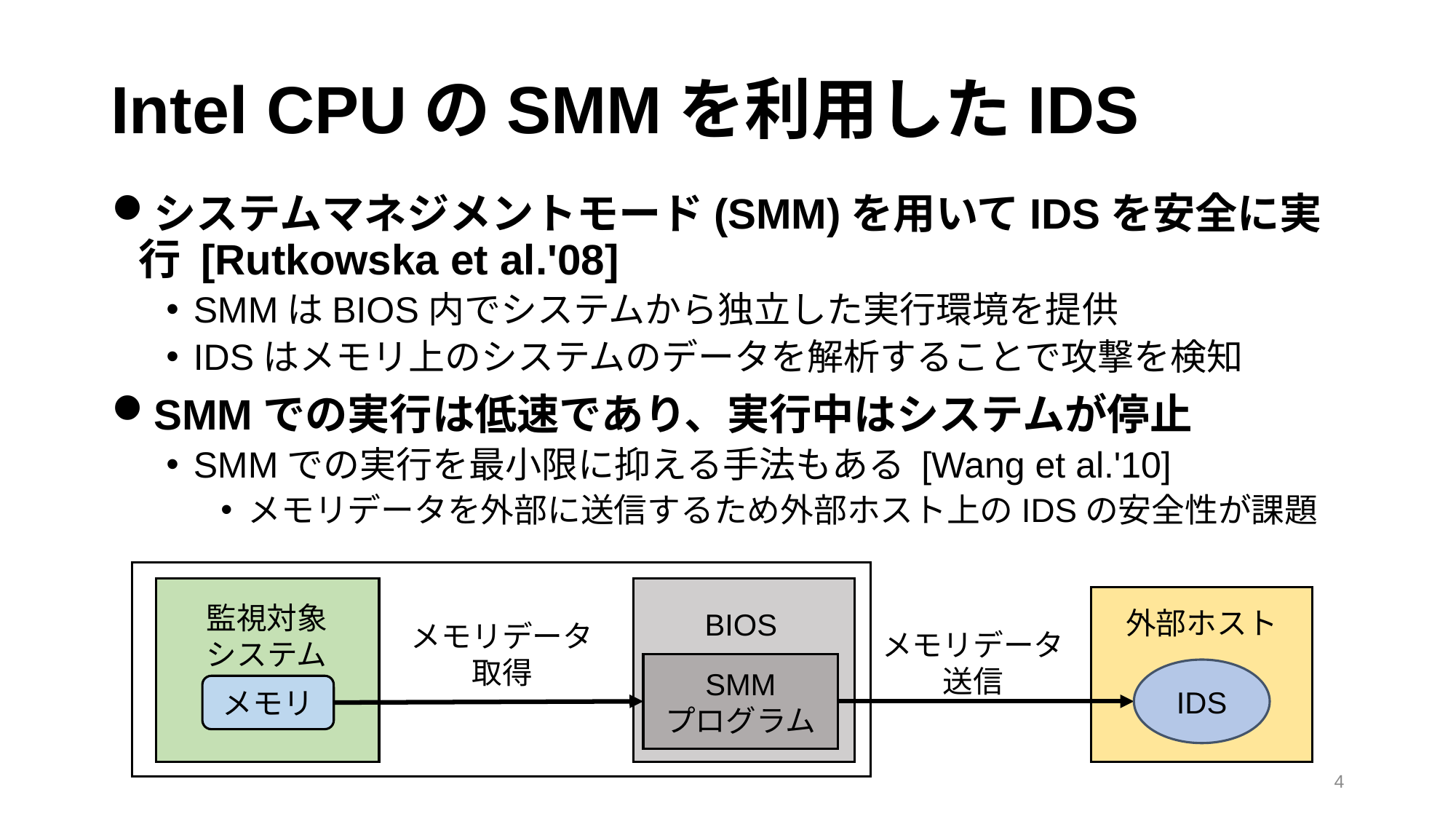

# Intel CPUのSMMを利用したIDS
システムマネジメントモード(SMM)を用いてIDSを安全に実行 [Rutkowska et al.'08]
SMMはBIOS内でシステムから独立した実行環境を提供
IDSはメモリ上のシステムのデータを解析することで攻撃を検知
SMMでの実行は低速であり、実行中はシステムが停止
SMMでの実行を最小限に抑える手法もある [Wang et al.'10]
メモリデータを外部に送信するため外部ホスト上のIDSの安全性が課題

監視対象
システム
メモリ

外部ホスト
BIOS
メモリデータ
取得
メモリデータ送信
SMM
プログラム
IDS
4